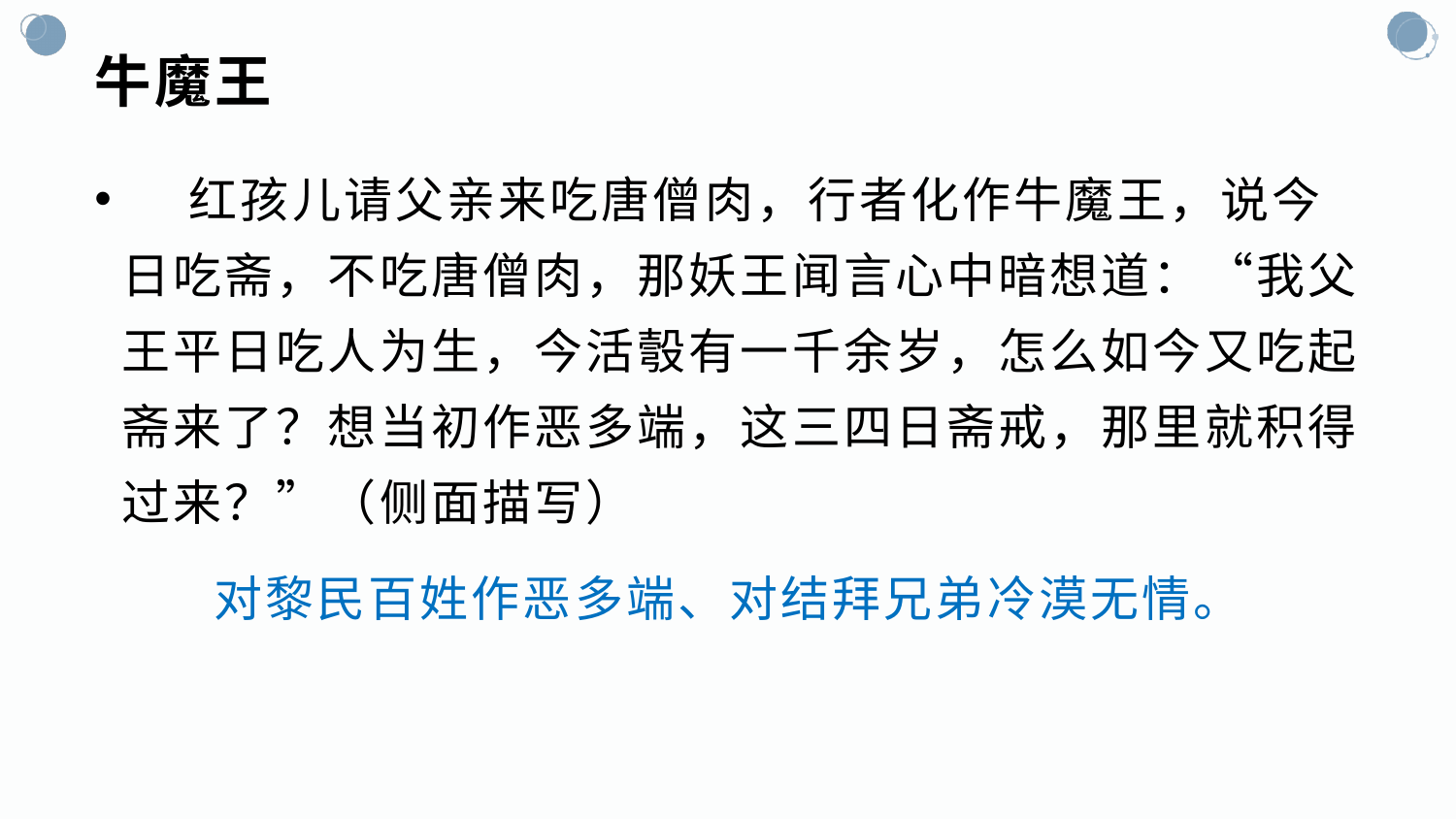

# 牛魔王
    红孩儿请父亲来吃唐僧肉，行者化作牛魔王，说今日吃斋，不吃唐僧肉，那妖王闻言心中暗想道：“我父王平日吃人为生，今活彀有一千余岁，怎么如今又吃起斋来了？想当初作恶多端，这三四日斋戒，那里就积得过来？”（侧面描写）
对黎民百姓作恶多端、对结拜兄弟冷漠无情。